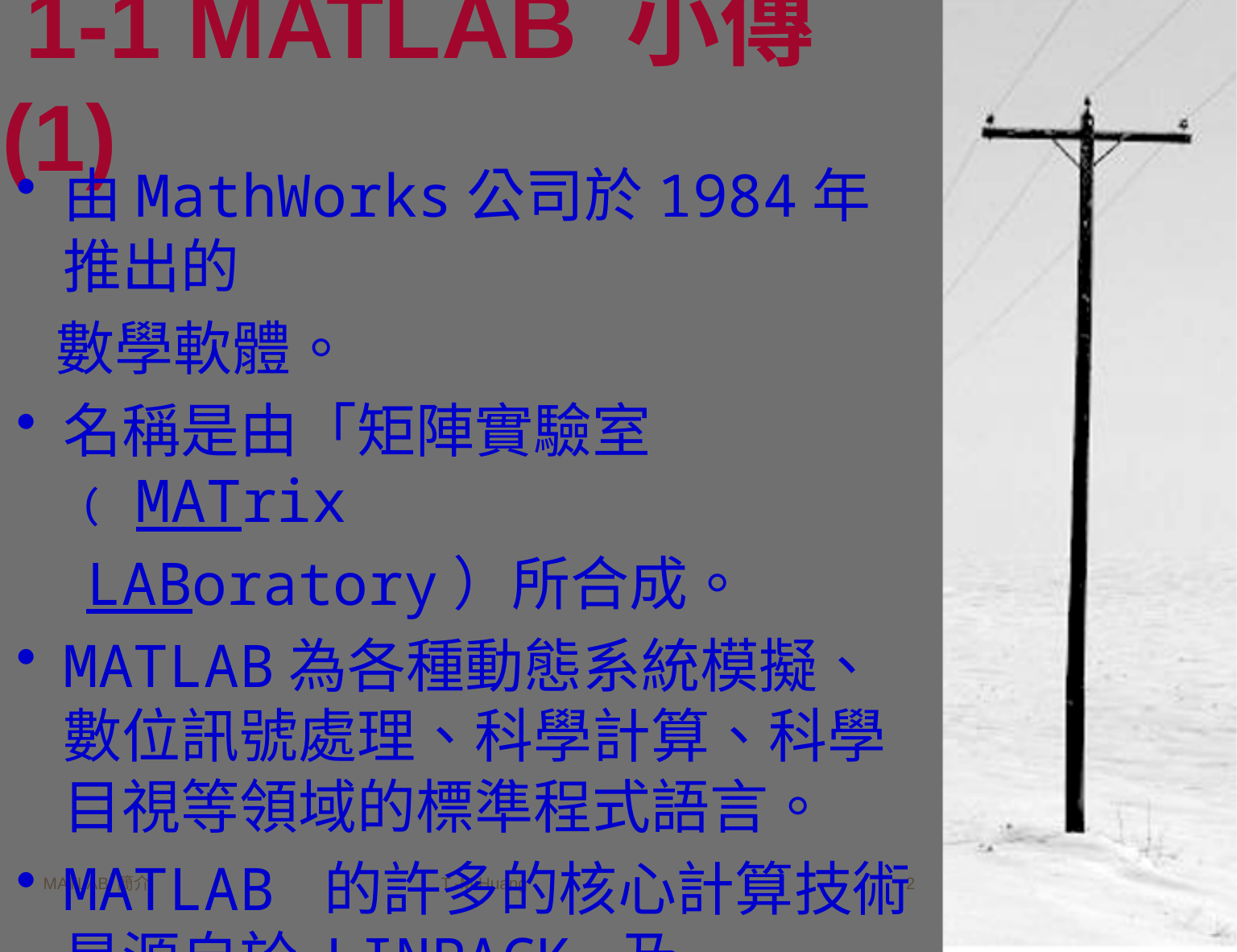

# 1-1 MATLAB 小傳(1)
由MathWorks公司於1984年推出的
  數學軟體。
名稱是由「矩陣實驗室﹙MATrix
  LABoratory）所合成。
MATLAB為各種動態系統模擬、數位訊號處理、科學計算、科學目視等領域的標準程式語言。
MATLAB 的許多的核心計算技術是源自於 LINPACK 及 EISPACK 。
MATLAB 簡介
T.-M.Huang
2